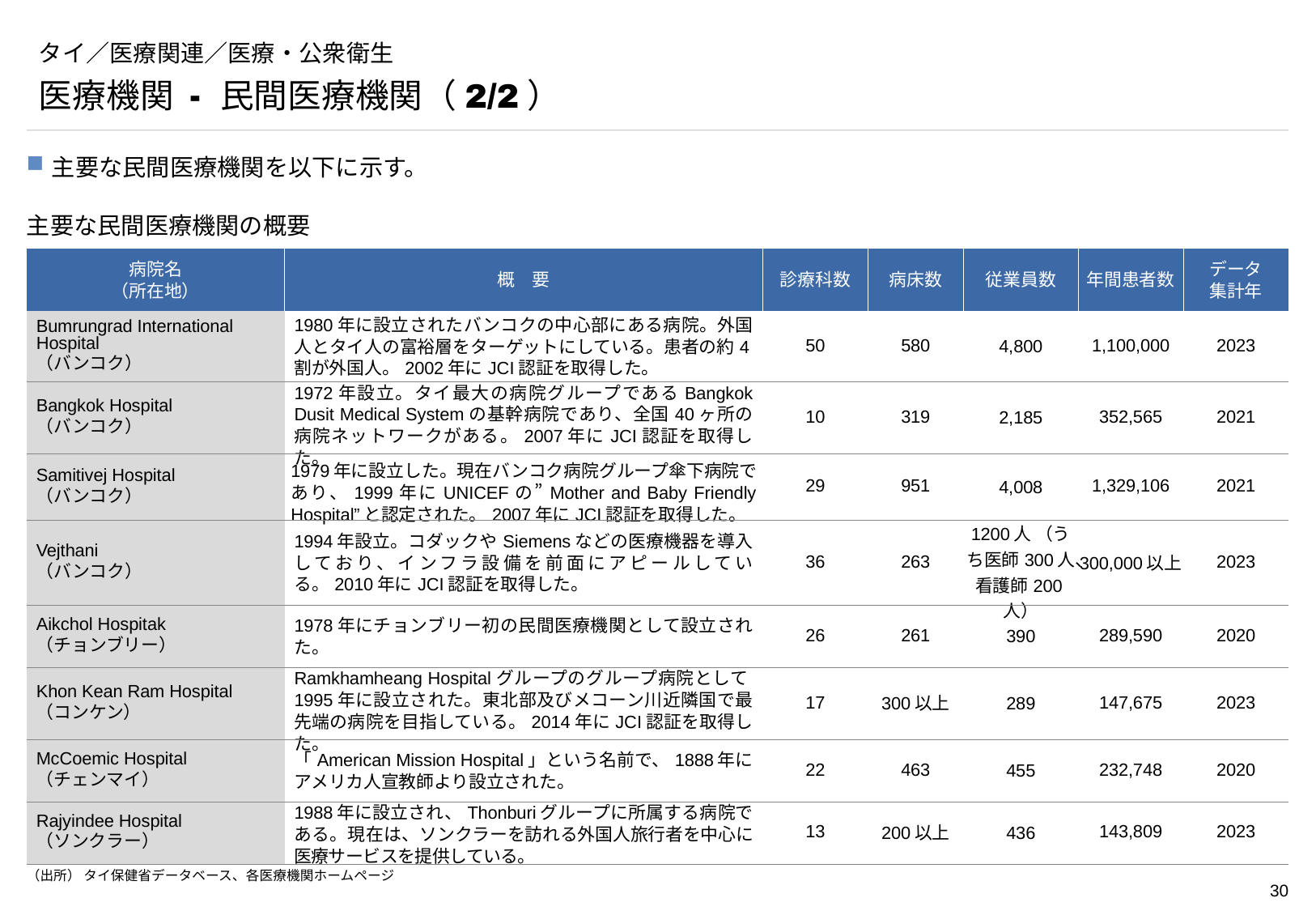

# タイ／医療関連／医療・公衆衛生
医療機関 - 民間医療機関（2/2）
主要な民間医療機関を以下に示す。
主要な民間医療機関の概要
| 病院名 （所在地） | 概　要 | 診療科数 | 病床数 | 従業員数 | 年間患者数 | データ 集計年 |
| --- | --- | --- | --- | --- | --- | --- |
| Bumrungrad International Hospital （バンコク） | 1980年に設立されたバンコクの中心部にある病院。外国人とタイ人の富裕層をターゲットにしている。患者の約4割が外国人。2002年にJCI認証を取得した。 | 50 | 580 | 4,800 | 1,100,000 | 2023 |
| Bangkok Hospital （バンコク） | 1972年設立。タイ最大の病院グループであるBangkok Dusit Medical Systemの基幹病院であり、全国40ヶ所の病院ネットワークがある。2007年にJCI認証を取得した。 | 10 | 319 | 2,185 | 352,565 | 2021 |
| Samitivej Hospital （バンコク） | 1979年に設立した。現在バンコク病院グループ傘下病院であり、1999年にUNICEFの”Mother and Baby Friendly Hospital”と認定された。2007年にJCI認証を取得した。 | 29 | 951 | 4,008 | 1,329,106 | 2021 |
| Vejthani （バンコク） | 1994年設立。コダックやSiemensなどの医療機器を導入しており、インフラ設備を前面にアピールしている。2010年にJCI認証を取得した。 | 36 | 263 | 1200人 （うち医師300人、看護師200人） | 300,000以上 | 2023 |
| Aikchol Hospitak （チョンブリー） | 1978年にチョンブリー初の民間医療機関として設立された。 | 26 | 261 | 390 | 289,590 | 2020 |
| Khon Kean Ram Hospital （コンケン） | Ramkhamheang Hospitalグループのグループ病院として1995年に設立された。東北部及びメコーン川近隣国で最先端の病院を目指している。2014年にJCI認証を取得した。 | 17 | 300以上 | 289 | 147,675 | 2023 |
| McCoemic Hospital （チェンマイ） | 「American Mission Hospital」という名前で、1888年にアメリカ人宣教師より設立された。 | 22 | 463 | 455 | 232,748 | 2020 |
| Rajyindee Hospital （ソンクラー） | 1988年に設立され、Thonburiグループに所属する病院である。現在は、ソンクラーを訪れる外国人旅行者を中心に医療サービスを提供している。 | 13 | 200以上 | 436 | 143,809 | 2023 |
（出所） タイ保健省データベース、各医療機関ホームページ